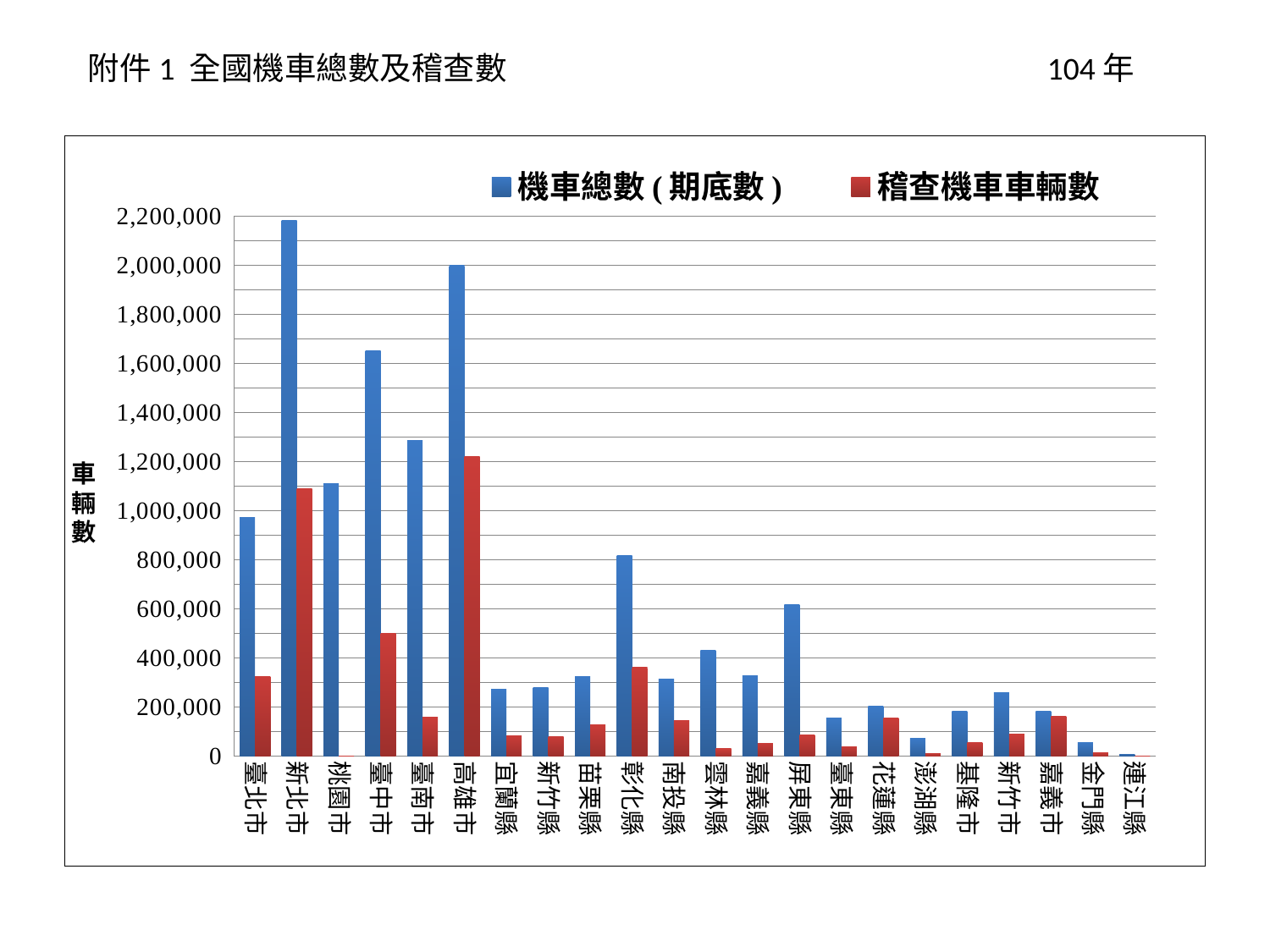

附件1 全國機車總數及稽查數                                                                          104年

### Chart

| Category | 機車總數(期底數) | 稽查機車車輛數 |
|---|---|---|
| 臺北市 | 970865.0 | 324084.0 |
| 新北市 | 2182218.0 | 1088642.0 |
| 桃園市 | 1108925.0 | 611.0 |
| 臺中市 | 1651115.0 | 499484.0 |
| 臺南市 | 1286436.0 | 159152.0 |
| 高雄市 | 2000353.0 | 1218618.0 |
| 宜蘭縣 | 271518.0 | 82462.0 |
| 新竹縣 | 278746.0 | 79841.0 |
| 苗栗縣 | 322220.0 | 128009.0 |
| 彰化縣 | 817541.0 | 359934.0 |
| 南投縣 | 313308.0 | 145359.0 |
| 雲林縣 | 430025.0 | 30616.0 |
| 嘉義縣 | 327774.0 | 51261.0 |
| 屏東縣 | 616973.0 | 84815.0 |
| 臺東縣 | 153674.0 | 36442.0 |
| 花蓮縣 | 202966.0 | 154398.0 |
| 澎湖縣 | 71773.0 | 11140.0 |
| 基隆市 | 181874.0 | 53192.0 |
| 新竹市 | 256137.0 | 88382.0 |
| 嘉義市 | 182413.0 | 161368.0 |
| 金門縣 | 54522.0 | 12289.0 |
| 連江縣 | 5922.0 | 441.0 |
車輛數